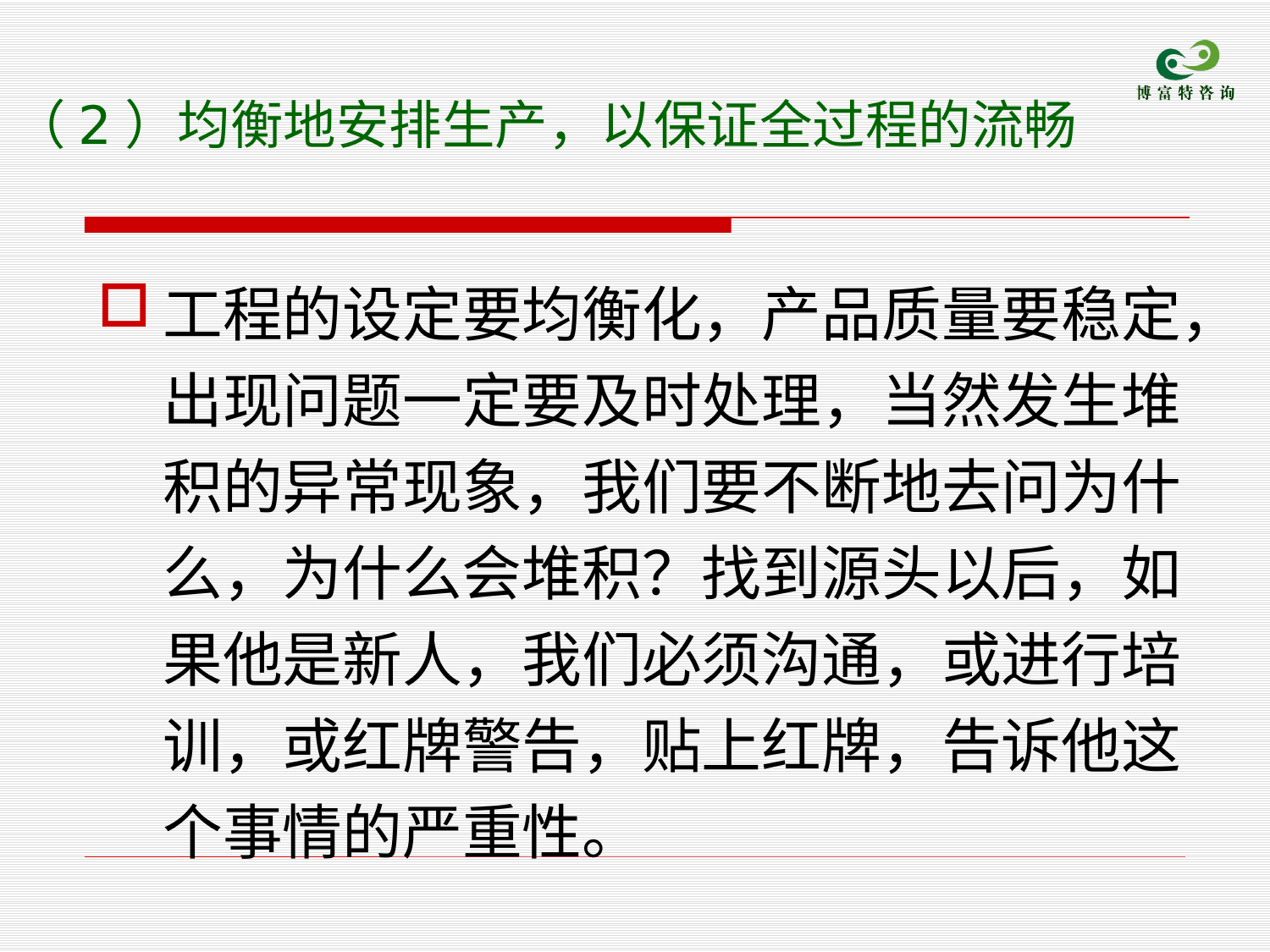

# （2）均衡地安排生产，以保证全过程的流畅
工程的设定要均衡化，产品质量要稳定，出现问题一定要及时处理，当然发生堆积的异常现象，我们要不断地去问为什么，为什么会堆积？找到源头以后，如果他是新人，我们必须沟通，或进行培训，或红牌警告，贴上红牌，告诉他这个事情的严重性。

714